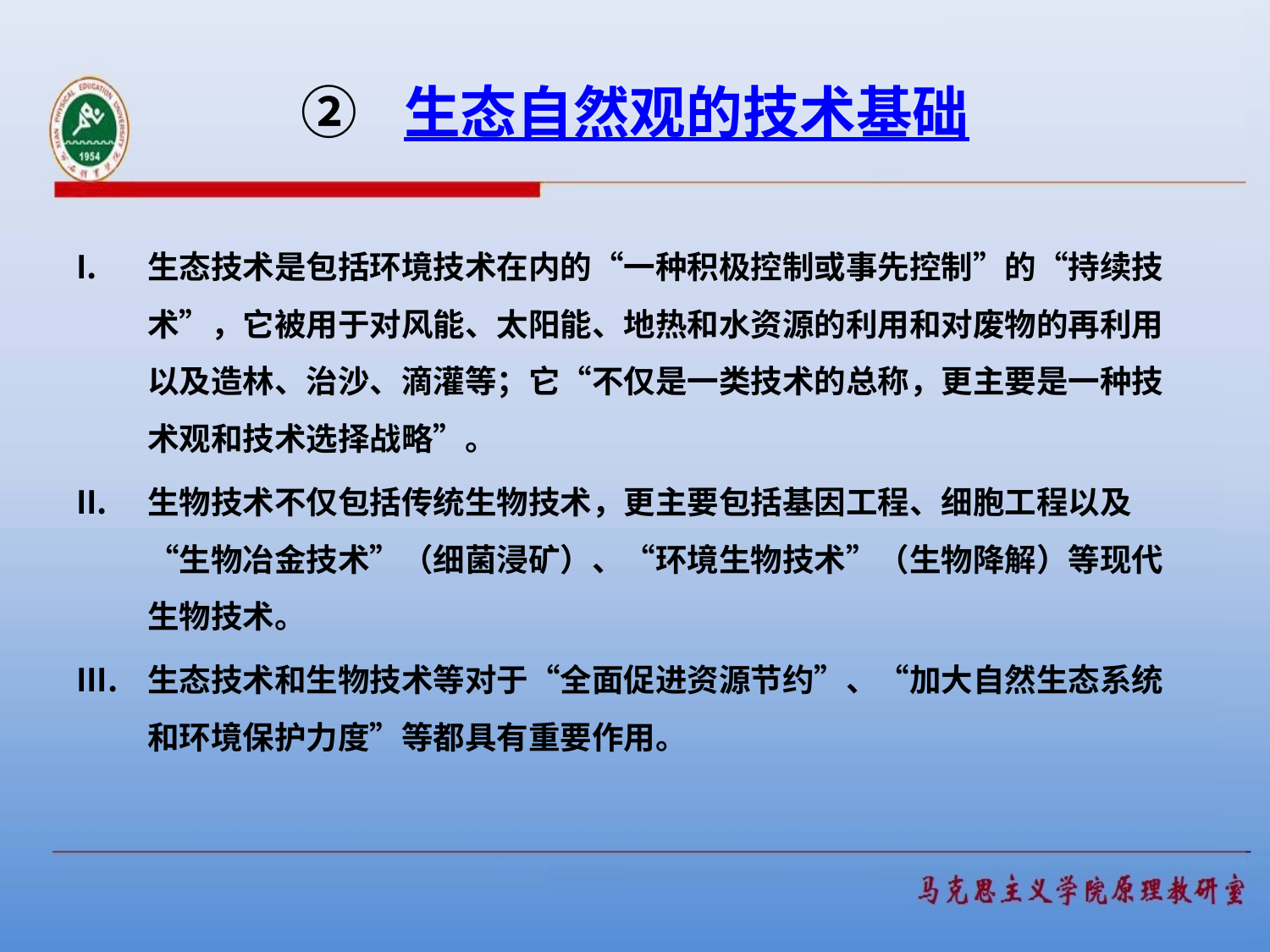

# 生态自然观的技术基础
生态技术是包括环境技术在内的“一种积极控制或事先控制”的“持续技术”，它被用于对风能、太阳能、地热和水资源的利用和对废物的再利用以及造林、治沙、滴灌等；它“不仅是一类技术的总称，更主要是一种技术观和技术选择战略”。
生物技术不仅包括传统生物技术，更主要包括基因工程、细胞工程以及“生物冶金技术”（细菌浸矿）、“环境生物技术”（生物降解）等现代生物技术。
生态技术和生物技术等对于“全面促进资源节约”、“加大自然生态系统和环境保护力度”等都具有重要作用。